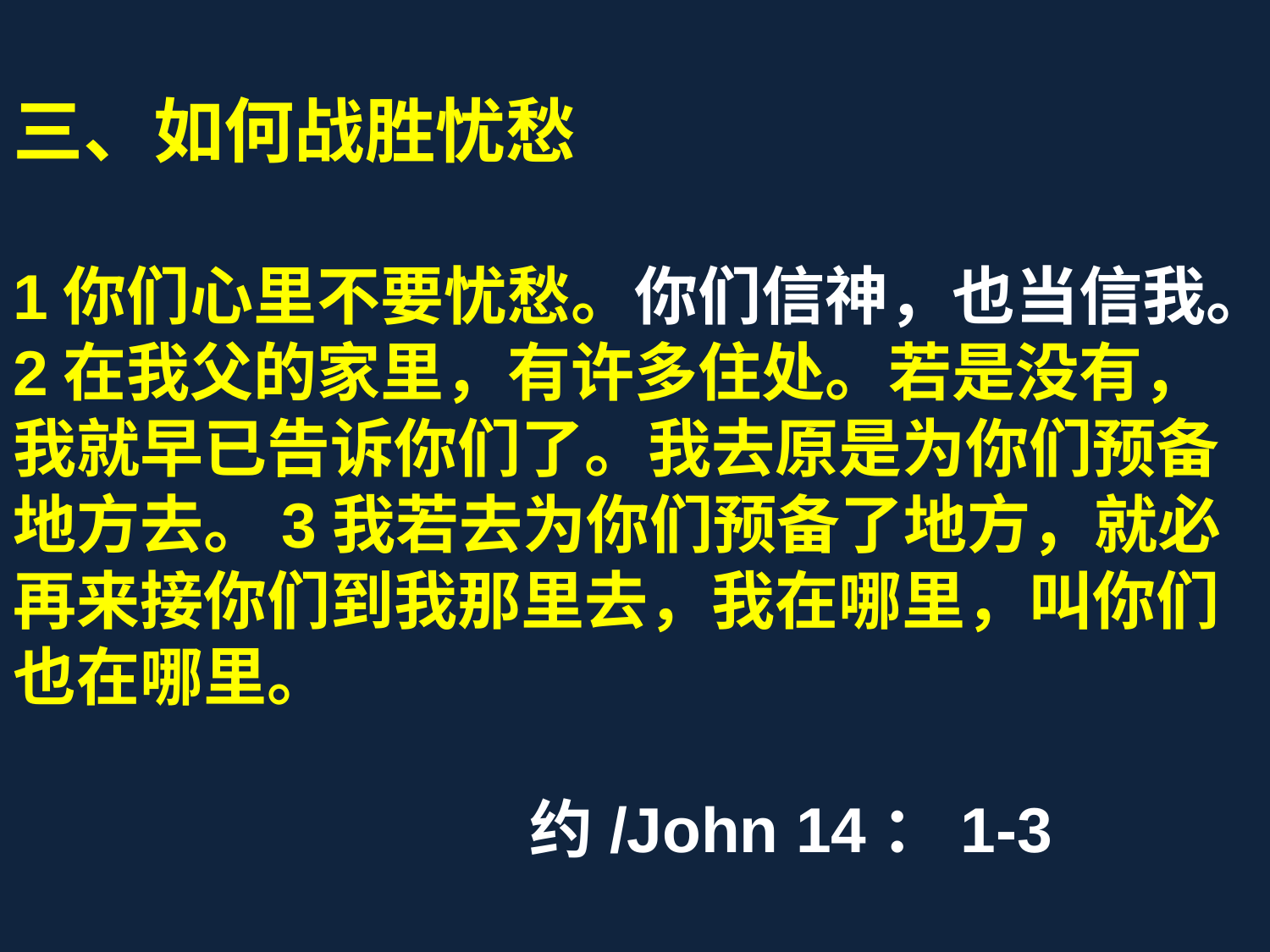

三、如何战胜忧愁
1你们心里不要忧愁。你们信神，也当信我。2在我父的家里，有许多住处。若是没有，我就早已告诉你们了。我去原是为你们预备地方去。3我若去为你们预备了地方，就必再来接你们到我那里去，我在哪里，叫你们也在哪里。
                                    约/John 14：1-3